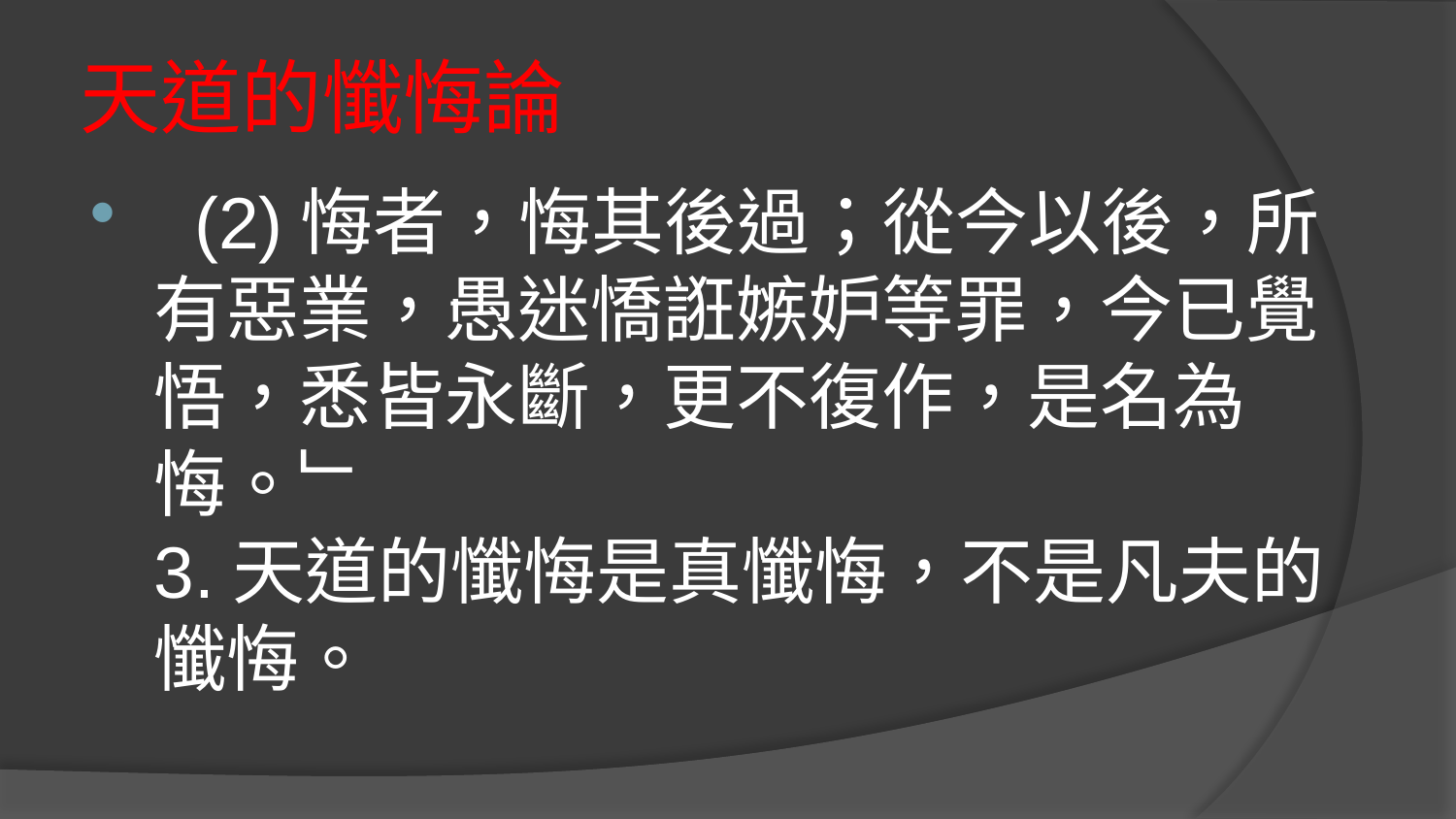

# 天道的懺悔論
  (2)悔者，悔其後過；從今以後，所有惡業，愚迷憍誑嫉妒等罪，今已覺悟，悉皆永斷，更不復作，是名為悔。﹂
3.天道的懺悔是真懺悔，不是凡夫的懺悔。